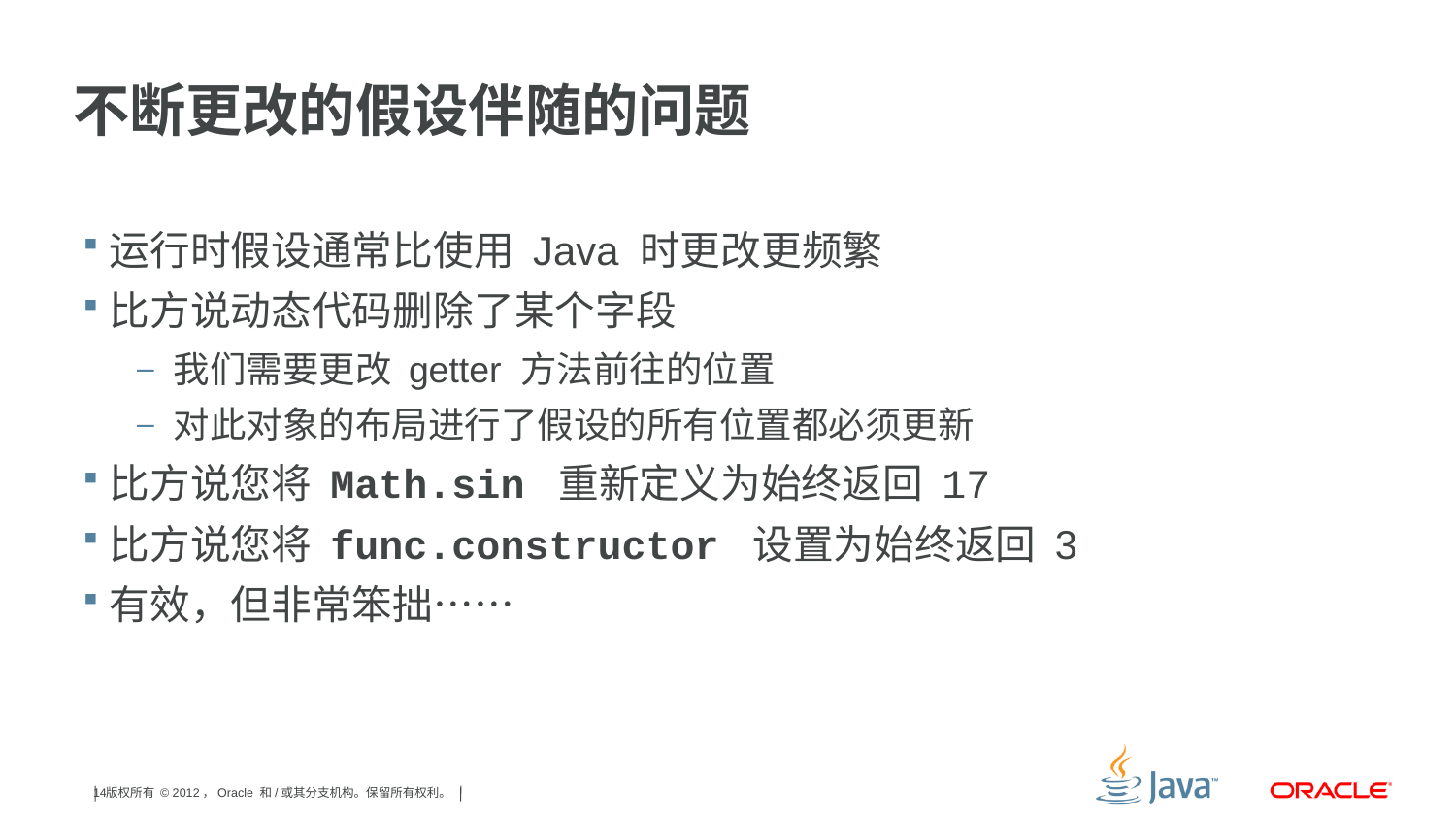

# 不断更改的假设伴随的问题
运行时假设通常比使用 Java 时更改更频繁
比方说动态代码删除了某个字段
我们需要更改 getter 方法前往的位置
对此对象的布局进行了假设的所有位置都必须更新
比方说您将 Math.sin 重新定义为始终返回 17
比方说您将 func.constructor 设置为始终返回 3
有效，但非常笨拙……